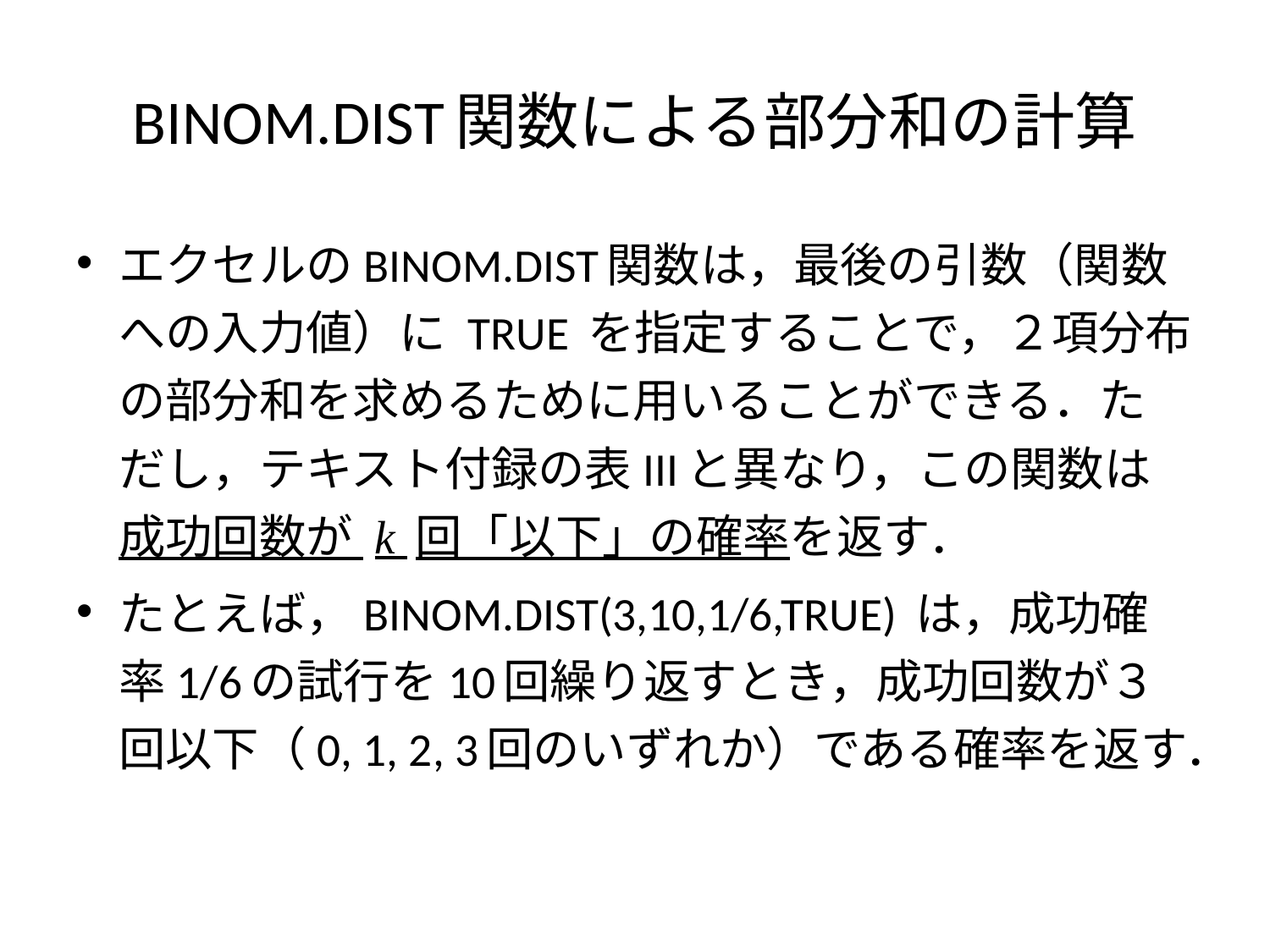

# BINOM.DIST関数による部分和の計算
エクセルのBINOM.DIST関数は，最後の引数（関数への入力値）に TRUE を指定することで，２項分布の部分和を求めるために用いることができる．ただし，テキスト付録の表IIIと異なり，この関数は成功回数が k 回「以下」の確率を返す．
たとえば，BINOM.DIST(3,10,1/6,TRUE) は，成功確率1/6の試行を10回繰り返すとき，成功回数が３回以下（0, 1, 2, 3回のいずれか）である確率を返す．